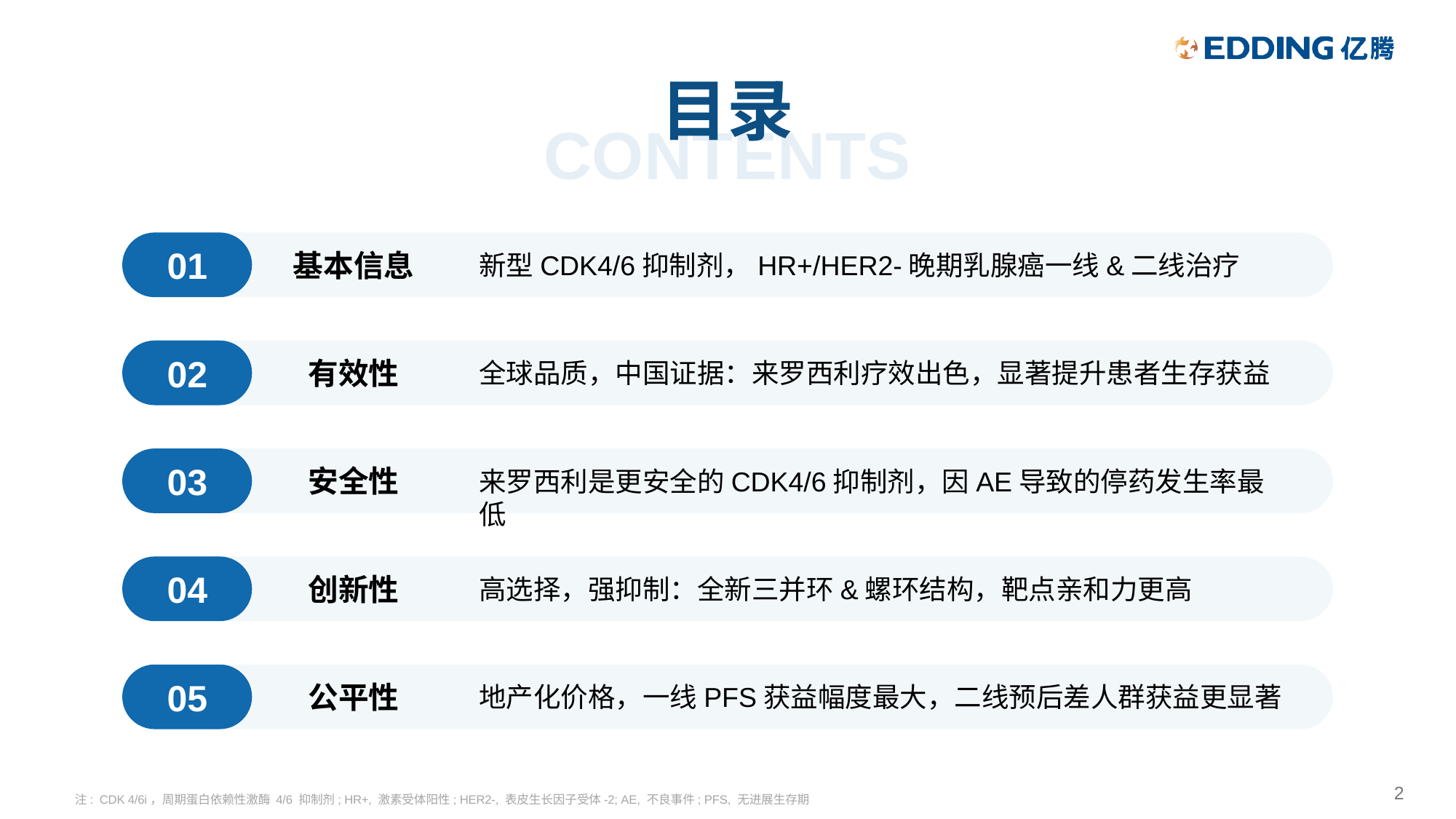

目录
CONTENTS

01
基本信息
新型CDK4/6抑制剂，HR+/HER2-晚期乳腺癌一线&二线治疗

02
有效性
全球品质，中国证据：来罗西利疗效出色，显著提升患者生存获益

03
安全性
来罗西利是更安全的CDK4/6抑制剂，因AE导致的停药发生率最低

04
创新性
高选择，强抑制：全新三并环&螺环结构，靶点亲和力更高

05
公平性
地产化价格，一线PFS获益幅度最大，二线预后差人群获益更显著
2
注:  CDK 4/6i，周期蛋白依赖性激酶 4/6 抑制剂; HR+, 激素受体阳性; HER2-, 表皮生长因子受体-2; AE, 不良事件; PFS, 无进展生存期